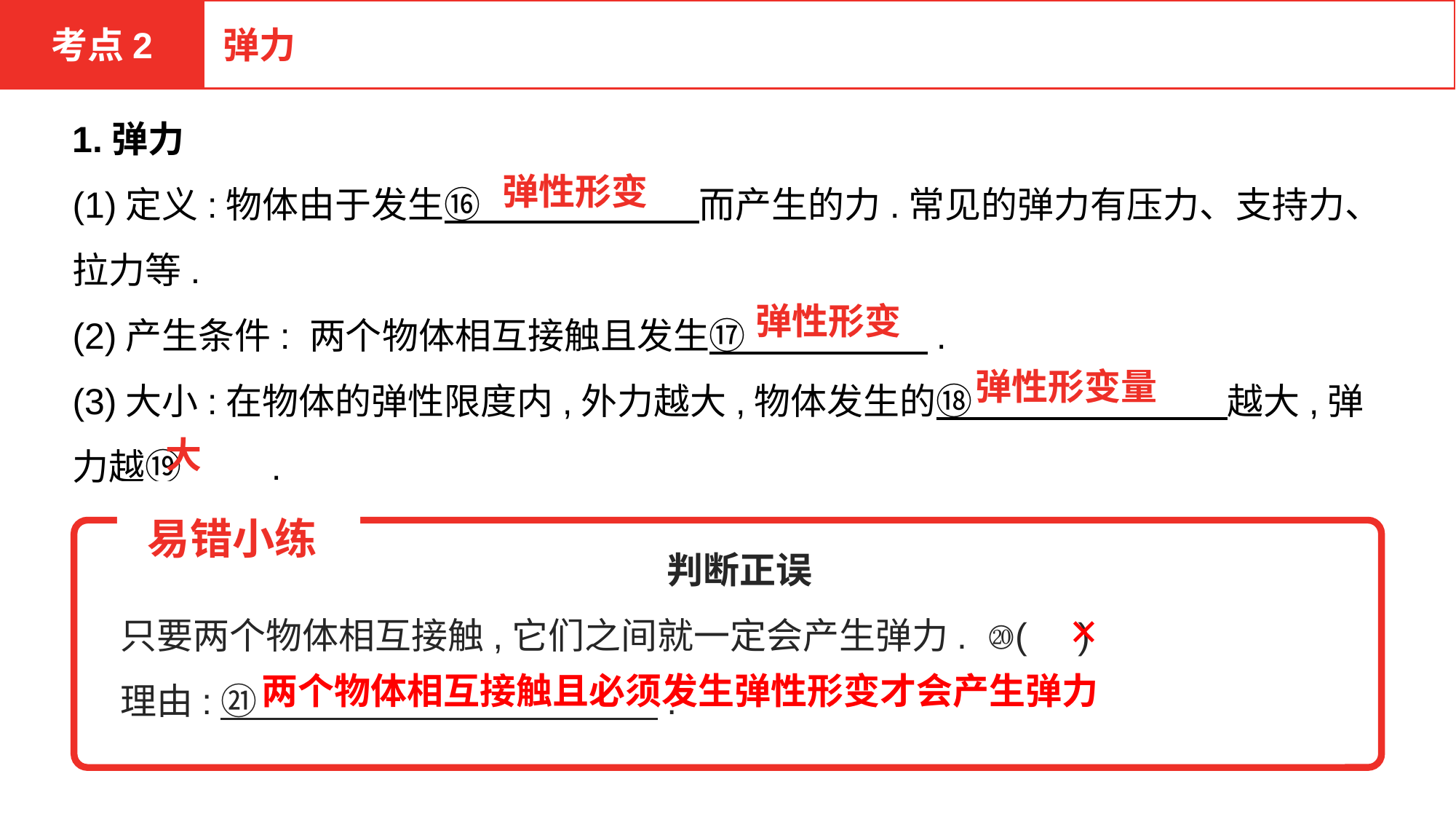

考点2
弹力
1.弹力
(1)定义:物体由于发生⑯　　　　　　而产生的力.常见的弹力有压力、支持力、拉力等.
(2)产生条件: 两个物体相互接触且发生⑰　　　　　.
(3)大小:在物体的弹性限度内,外力越大,物体发生的⑱　　　　　　　越大,弹力越⑲　　 .
弹性形变
弹性形变
弹性形变量
大
 易错小练

判断正误
只要两个物体相互接触,它们之间就一定会产生弹力.  ⑳(     )
理由:㉑                                                 .
✕
两个物体相互接触且必须发生弹性形变才会产生弹力